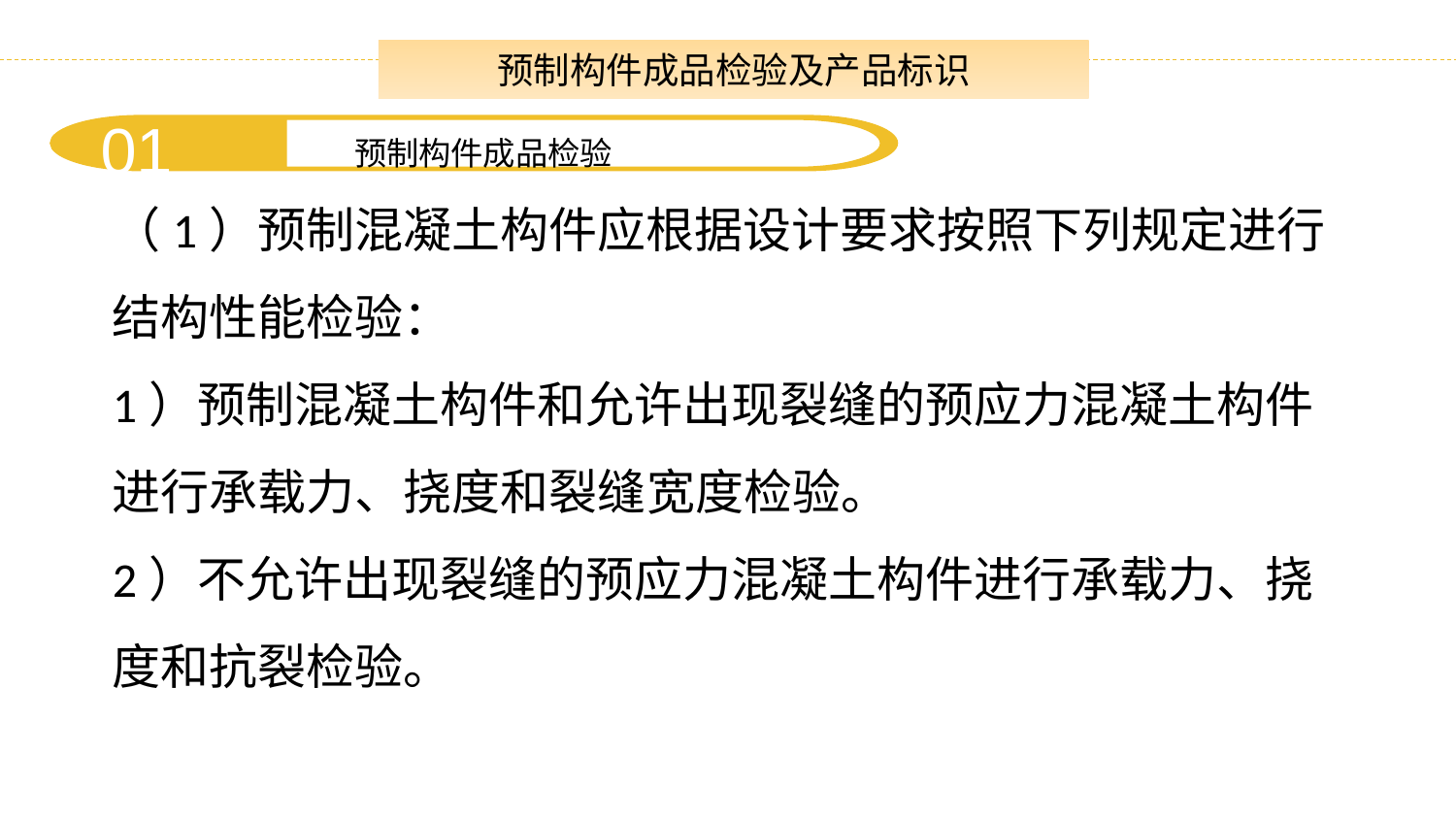

预制构件成品检验及产品标识
01

预制构件成品检验

（1）预制混凝土构件应根据设计要求按照下列规定进行结构性能检验：
1）预制混凝土构件和允许出现裂缝的预应力混凝土构件进行承载力、挠度和裂缝宽度检验。
2）不允许出现裂缝的预应力混凝土构件进行承载力、挠度和抗裂检验。